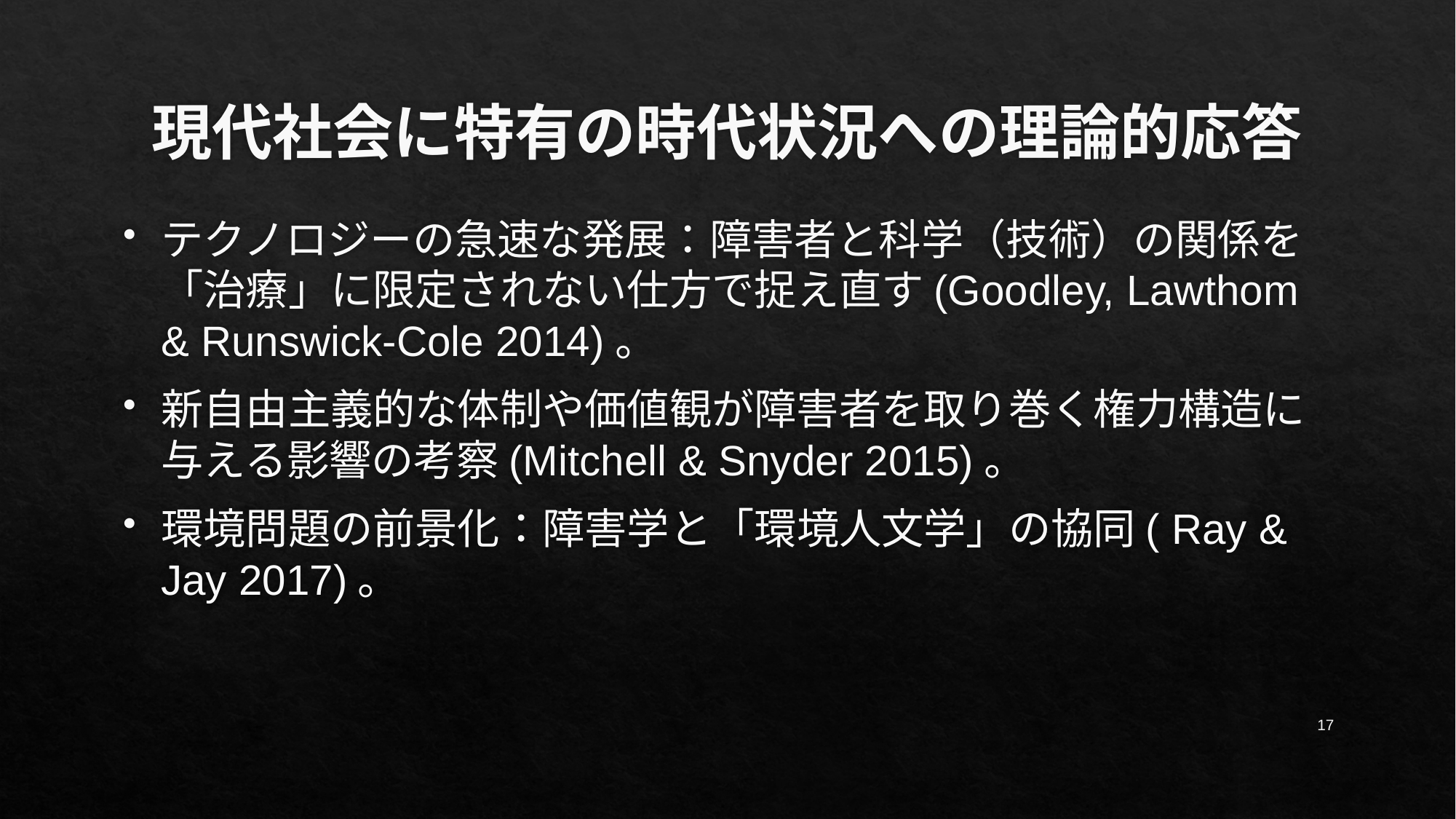

# 現代社会に特有の時代状況への理論的応答
テクノロジーの急速な発展：障害者と科学（技術）の関係を「治療」に限定されない仕方で捉え直す(Goodley, Lawthom & Runswick-Cole 2014)。
新自由主義的な体制や価値観が障害者を取り巻く権力構造に与える影響の考察(Mitchell & Snyder 2015)。
環境問題の前景化：障害学と「環境人文学」の協同( Ray & Jay 2017)。
17